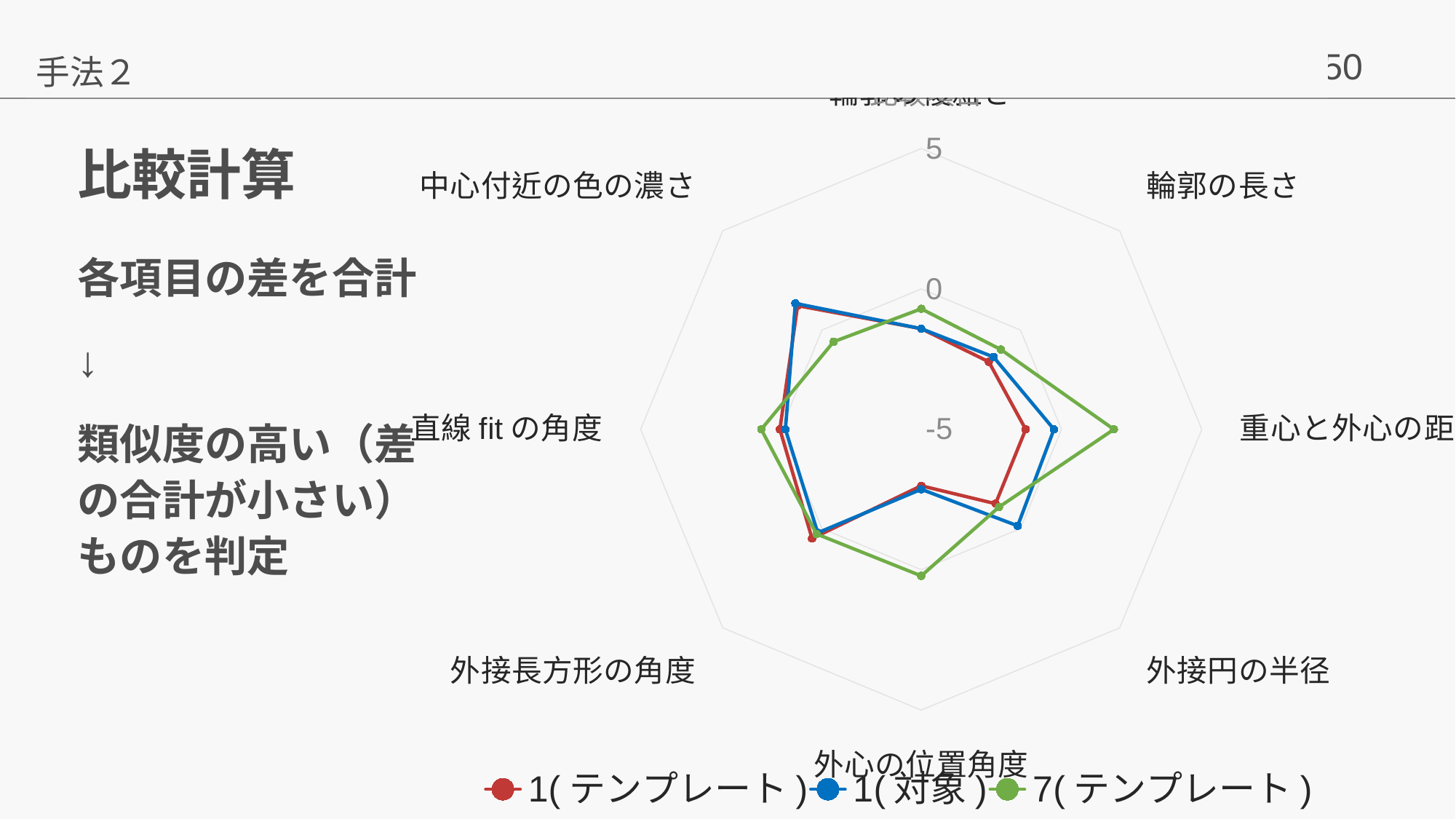

手法２

### Chart: 比較項目

| Category | 1(テンプレート) | 1(対象) | 7(テンプレート) |
|---|---|---|---|
| 輪郭の複雑さ | -1.41421356 | -1.41421356 | -0.70710678 |
| 輪郭の長さ | -1.59509542 | -1.35372584 | -0.98108382 |
| 重心と外心の距離 | -1.27480192 | -0.26843455 | 1.86683193 |
| 外接円の半径 | -1.25372728 | -0.13665919 | -1.08124148 |
| 外心の位置角度 | -2.98874906 | -2.86351677 | 0.22049212 |
| 外接長方形の角度 | 0.50173595 | 0.21231296 | 0.2744268 |
| 直線fitの角度 | 0.0370253 | -0.16056328 | 0.69916253 |
| 中心付近の色の濃さ | 1.22895871 | 1.34386934 | -0.5866292 |
# 比較計算
各項目の差を合計
↓
類似度の高い（差の合計が小さい）ものを判定